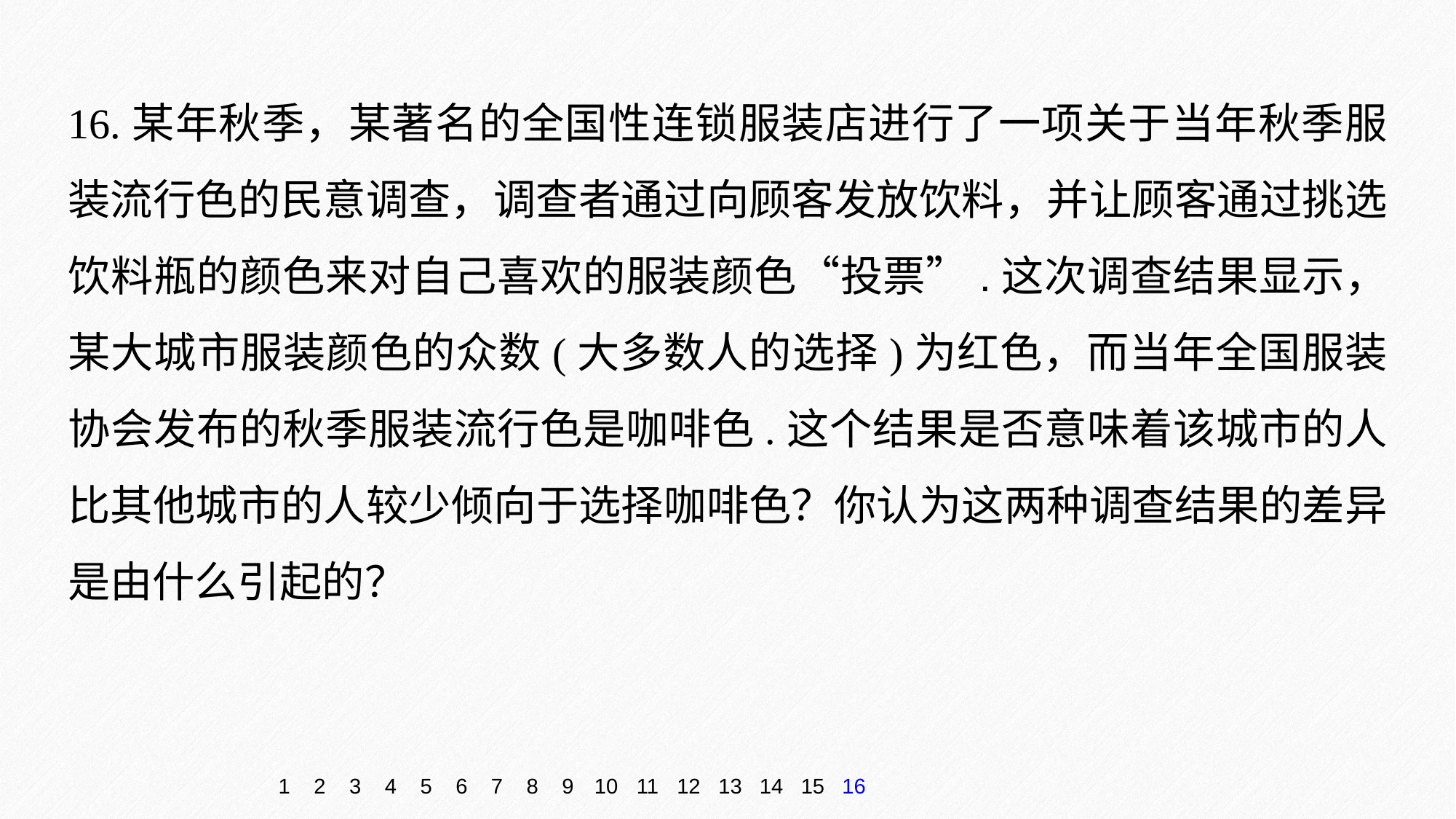

16.某年秋季，某著名的全国性连锁服装店进行了一项关于当年秋季服装流行色的民意调查，调查者通过向顾客发放饮料，并让顾客通过挑选饮料瓶的颜色来对自己喜欢的服装颜色“投票”.这次调查结果显示，某大城市服装颜色的众数(大多数人的选择)为红色，而当年全国服装协会发布的秋季服装流行色是咖啡色.这个结果是否意味着该城市的人比其他城市的人较少倾向于选择咖啡色？你认为这两种调查结果的差异是由什么引起的？
1
2
3
4
5
6
7
8
9
10
11
12
13
14
15
16